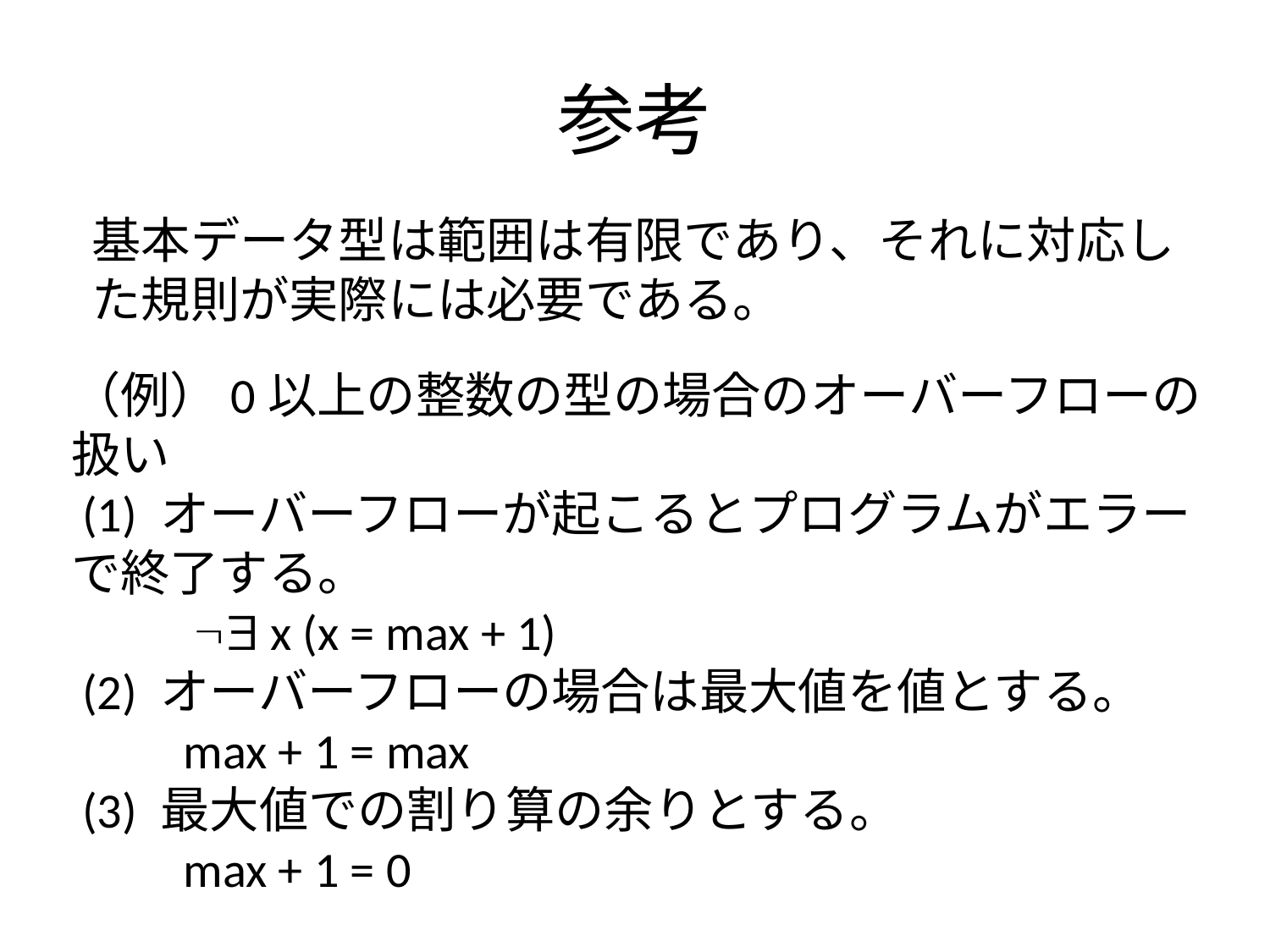

# 参考
基本データ型は範囲は有限であり、それに対応した規則が実際には必要である。
（例）0以上の整数の型の場合のオーバーフローの扱い
 (1) オーバーフローが起こるとプログラムがエラーで終了する。
           ¬∃ x (x = max + 1)
 (2) オーバーフローの場合は最大値を値とする。
          max + 1 = max
 (3) 最大値での割り算の余りとする。
          max + 1 = 0